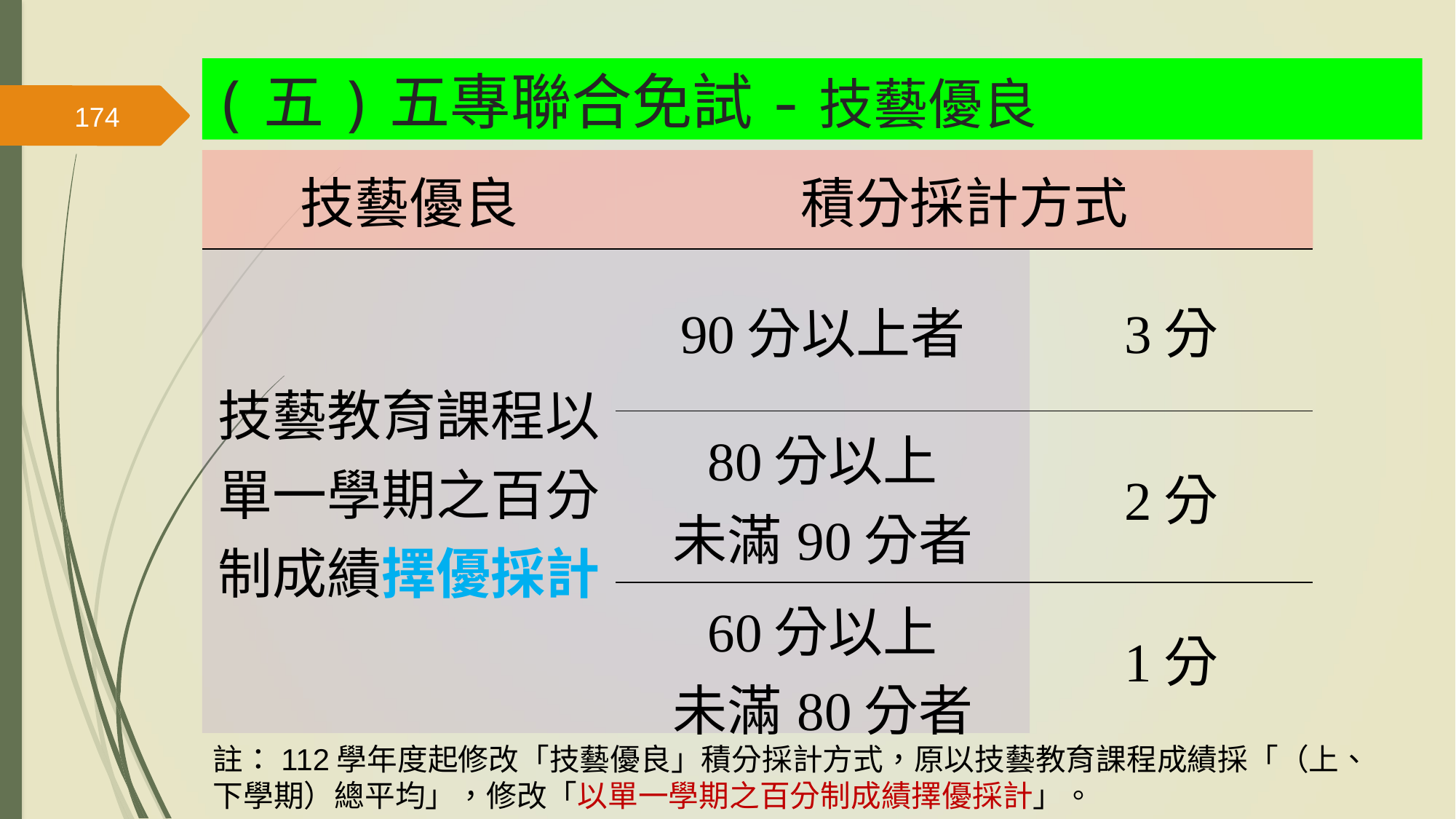

(五)五專聯合免試-技藝優良
174
| 技藝優良 | 積分採計方式 |  |
| --- | --- | --- |
| 技藝教育課程以單一學期之百分制成績擇優採計 | 90分以上者 | 3分 |
|  | 80分以上 未滿90分者 | 2分 |
|  | 60分以上 未滿80分者 | 1分 |
註：112學年度起修改「技藝優良」積分採計方式，原以技藝教育課程成績採「（上、下學期）總平均」，修改「以單一學期之百分制成績擇優採計」。